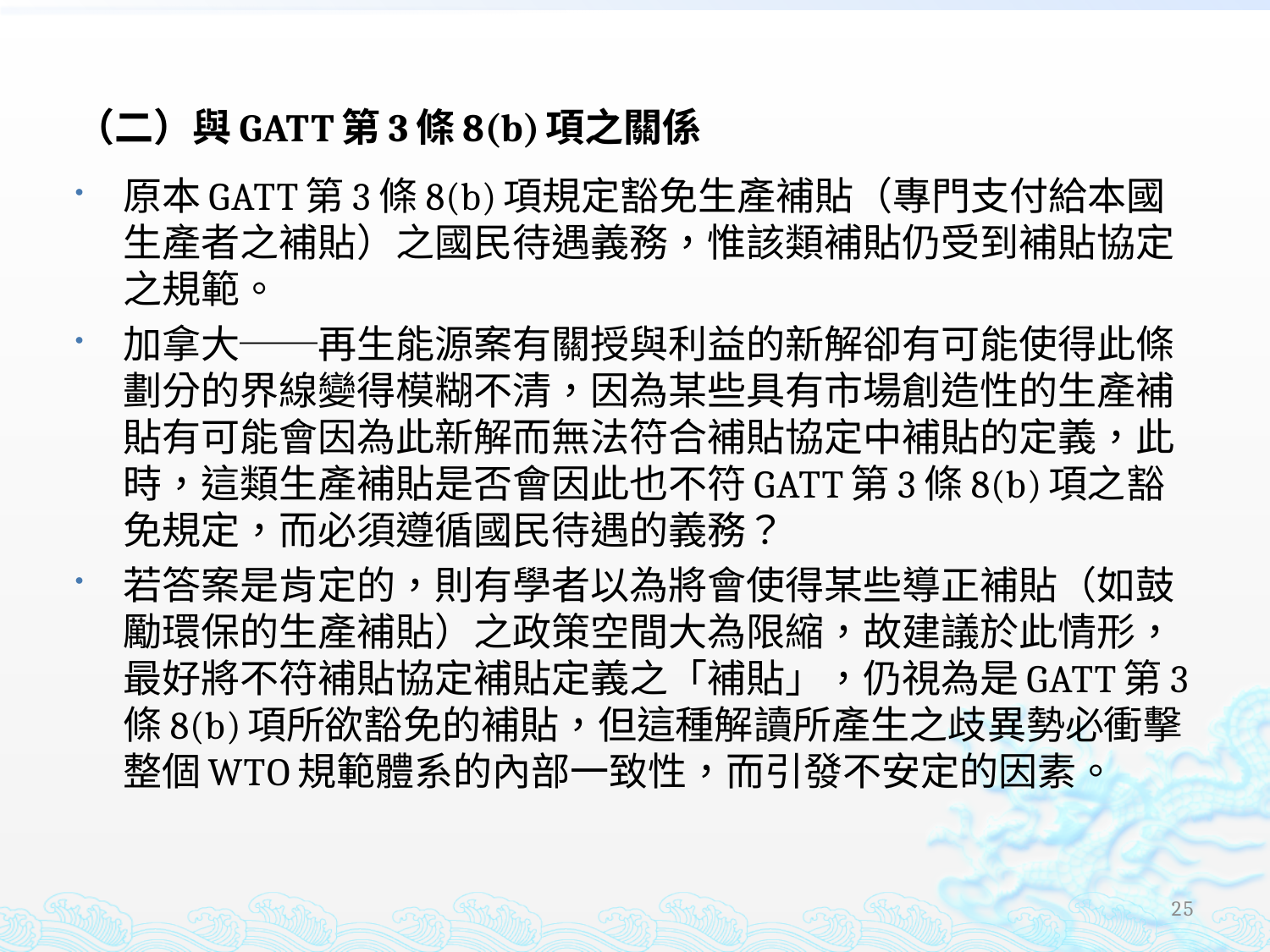

#
（二）與GATT第3條8(b)項之關係
原本GATT第3條8(b)項規定豁免生產補貼（專門支付給本國生產者之補貼）之國民待遇義務，惟該類補貼仍受到補貼協定之規範。
加拿大──再生能源案有關授與利益的新解卻有可能使得此條劃分的界線變得模糊不清，因為某些具有市場創造性的生產補貼有可能會因為此新解而無法符合補貼協定中補貼的定義，此時，這類生產補貼是否會因此也不符GATT第3條8(b)項之豁免規定，而必須遵循國民待遇的義務？
若答案是肯定的，則有學者以為將會使得某些導正補貼（如鼓勵環保的生產補貼）之政策空間大為限縮，故建議於此情形，最好將不符補貼協定補貼定義之「補貼」，仍視為是GATT第3條8(b)項所欲豁免的補貼，但這種解讀所產生之歧異勢必衝擊整個WTO規範體系的內部一致性，而引發不安定的因素。
25